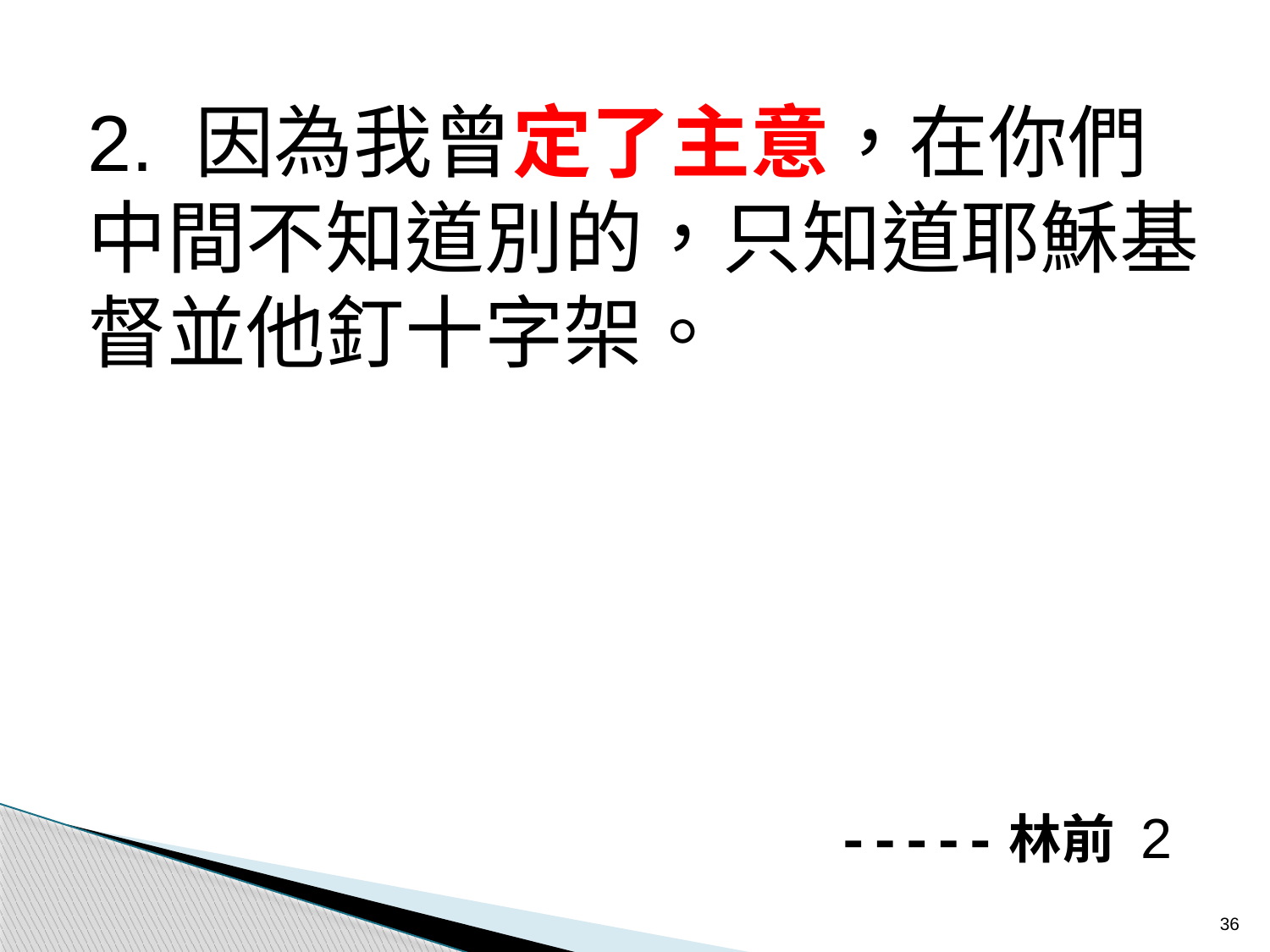

2. 因為我曾定了主意，在你們中間不知道別的，只知道耶穌基督並他釘十字架。
-----林前 2
36